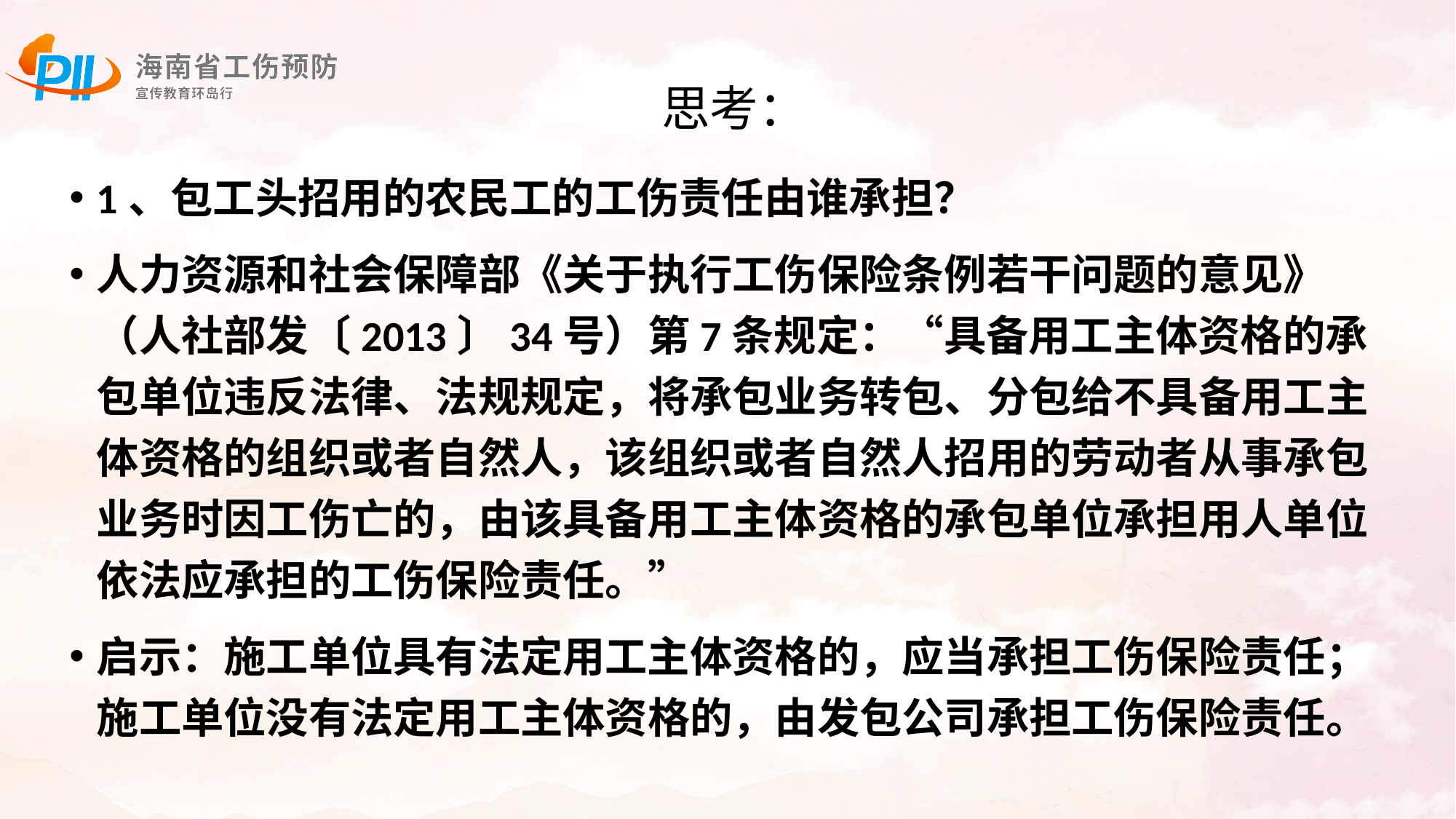

# 思考：
1、包工头招用的农民工的工伤责任由谁承担？
人力资源和社会保障部《关于执行工伤保险条例若干问题的意见》（人社部发〔2013〕34号）第7条规定：“具备用工主体资格的承包单位违反法律、法规规定，将承包业务转包、分包给不具备用工主体资格的组织或者自然人，该组织或者自然人招用的劳动者从事承包业务时因工伤亡的，由该具备用工主体资格的承包单位承担用人单位依法应承担的工伤保险责任。”
启示：施工单位具有法定用工主体资格的，应当承担工伤保险责任；施工单位没有法定用工主体资格的，由发包公司承担工伤保险责任。